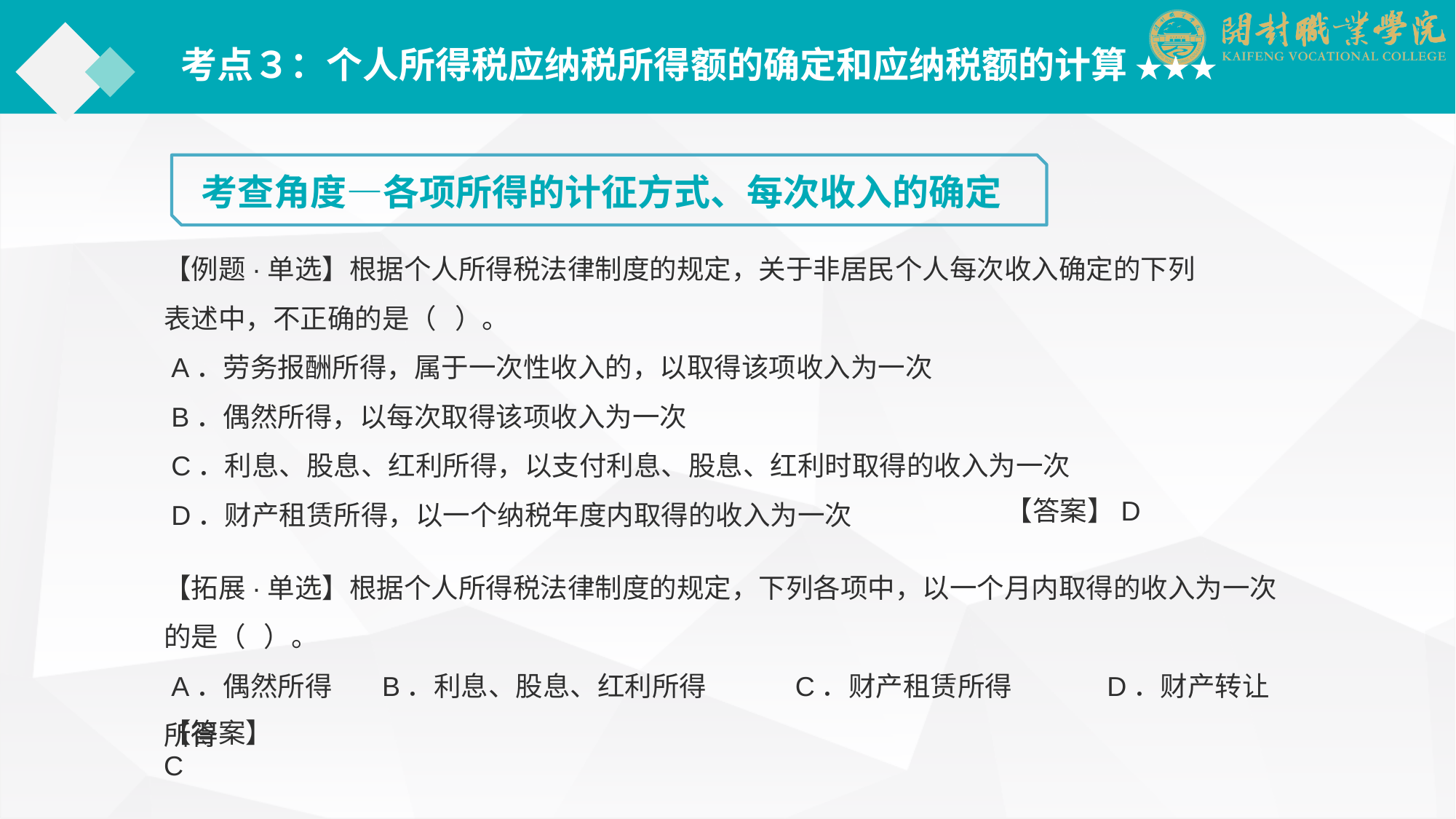

考点３：个人所得税应纳税所得额的确定和应纳税额的计算 ★★★

考查角度—各项所得的计征方式、每次收入的确定
【例题·单选】根据个人所得税法律制度的规定，关于非居民个人每次收入确定的下列表述中，不正确的是（   ）。
 A．劳务报酬所得，属于一次性收入的，以取得该项收入为一次
 B．偶然所得，以每次取得该项收入为一次
 C．利息、股息、红利所得，以支付利息、股息、红利时取得的收入为一次
 D．财产租赁所得，以一个纳税年度内取得的收入为一次
【答案】D
【拓展·单选】根据个人所得税法律制度的规定，下列各项中，以一个月内取得的收入为一次的是（   ）。
 A．偶然所得	B．利息、股息、红利所得　　　C．财产租赁所得 　　　D．财产转让所得
【答案】C